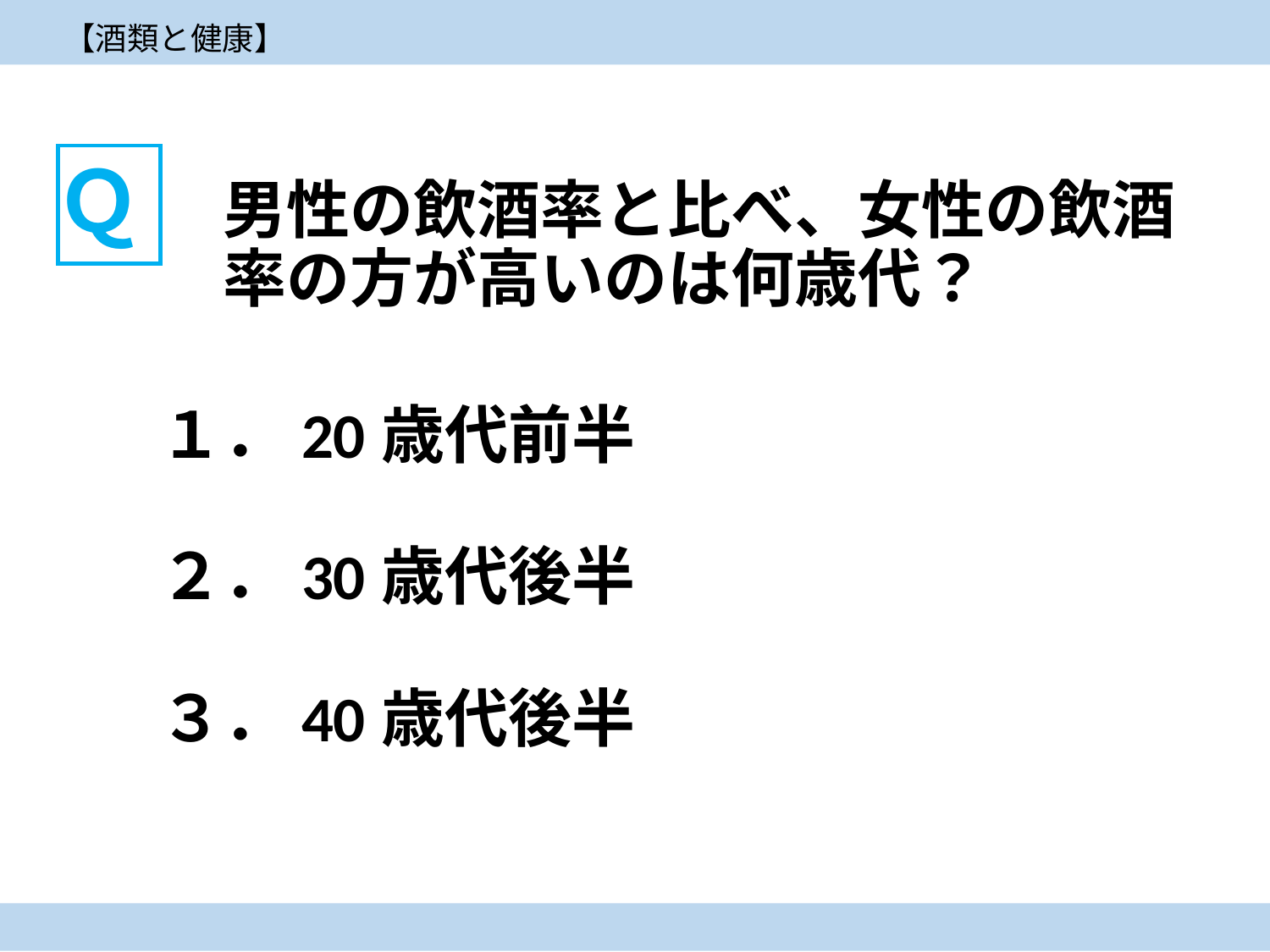

【酒類と健康】
男性の飲酒率と比べ、女性の飲酒率の方が高いのは何歳代？
Ｑ

１．20歳代前半

２．30歳代後半

３．40歳代後半